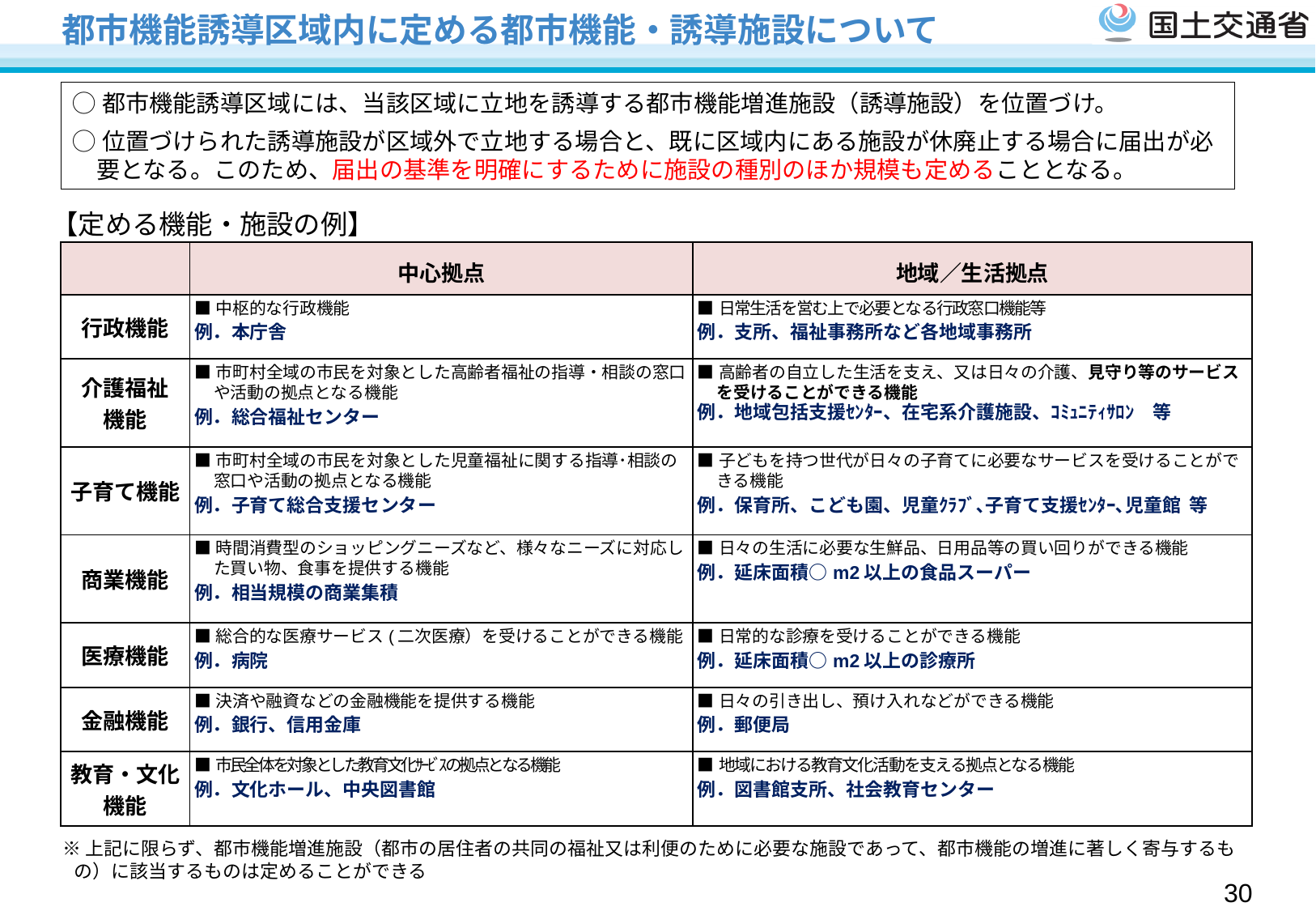

# 都市機能誘導区域内に定める都市機能・誘導施設について
◯都市機能誘導区域には、当該区域に立地を誘導する都市機能増進施設（誘導施設）を位置づけ。

◯位置づけられた誘導施設が区域外で立地する場合と、既に区域内にある施設が休廃止する場合に届出が必要となる。このため、届出の基準を明確にするために施設の種別のほか規模も定めることとなる。
【定める機能・施設の例】
|  | 中心拠点 | 地域／生活拠点 |
| --- | --- | --- |
| 行政機能 | ■中枢的な行政機能 例．本庁舎 | ■日常生活を営む上で必要となる行政窓口機能等 例．支所、福祉事務所など各地域事務所 |
| 介護福祉 機能 | ■市町村全域の市民を対象とした高齢者福祉の指導・相談の窓口や活動の拠点となる機能 例．総合福祉センター | ■高齢者の自立した生活を支え、又は日々の介護、見守り等のサービスを受けることができる機能 例．地域包括支援ｾﾝﾀｰ、在宅系介護施設、ｺﾐｭﾆﾃｨｻﾛﾝ　等 |
| 子育て機能 | ■市町村全域の市民を対象とした児童福祉に関する指導･相談の窓口や活動の拠点となる機能 例．子育て総合支援センター | ■子どもを持つ世代が日々の子育てに必要なサービスを受けることができる機能 例．保育所、こども園、児童ｸﾗﾌﾞ､子育て支援ｾﾝﾀｰ､児童館 等 |
| 商業機能 | ■時間消費型のショッピングニーズなど、様々なニーズに対応した買い物、食事を提供する機能 例．相当規模の商業集積 | ■日々の生活に必要な生鮮品、日用品等の買い回りができる機能 例．延床面積○m2以上の食品スーパー |
| 医療機能 | ■総合的な医療サービス(二次医療）を受けることができる機能 例．病院 | ■日常的な診療を受けることができる機能 例．延床面積○m2以上の診療所 |
| 金融機能 | ■決済や融資などの金融機能を提供する機能 例．銀行、信用金庫 | ■日々の引き出し、預け入れなどができる機能 例．郵便局 |
| 教育・文化 機能 | ■市民全体を対象とした教育文化ｻｰﾋﾞｽの拠点となる機能 例．文化ホール、中央図書館 | ■地域における教育文化活動を支える拠点となる機能 例．図書館支所、社会教育センター |
※上記に限らず、都市機能増進施設（都市の居住者の共同の福祉又は利便のために必要な施設であって、都市機能の増進に著しく寄与するもの）に該当するものは定めることができる
30